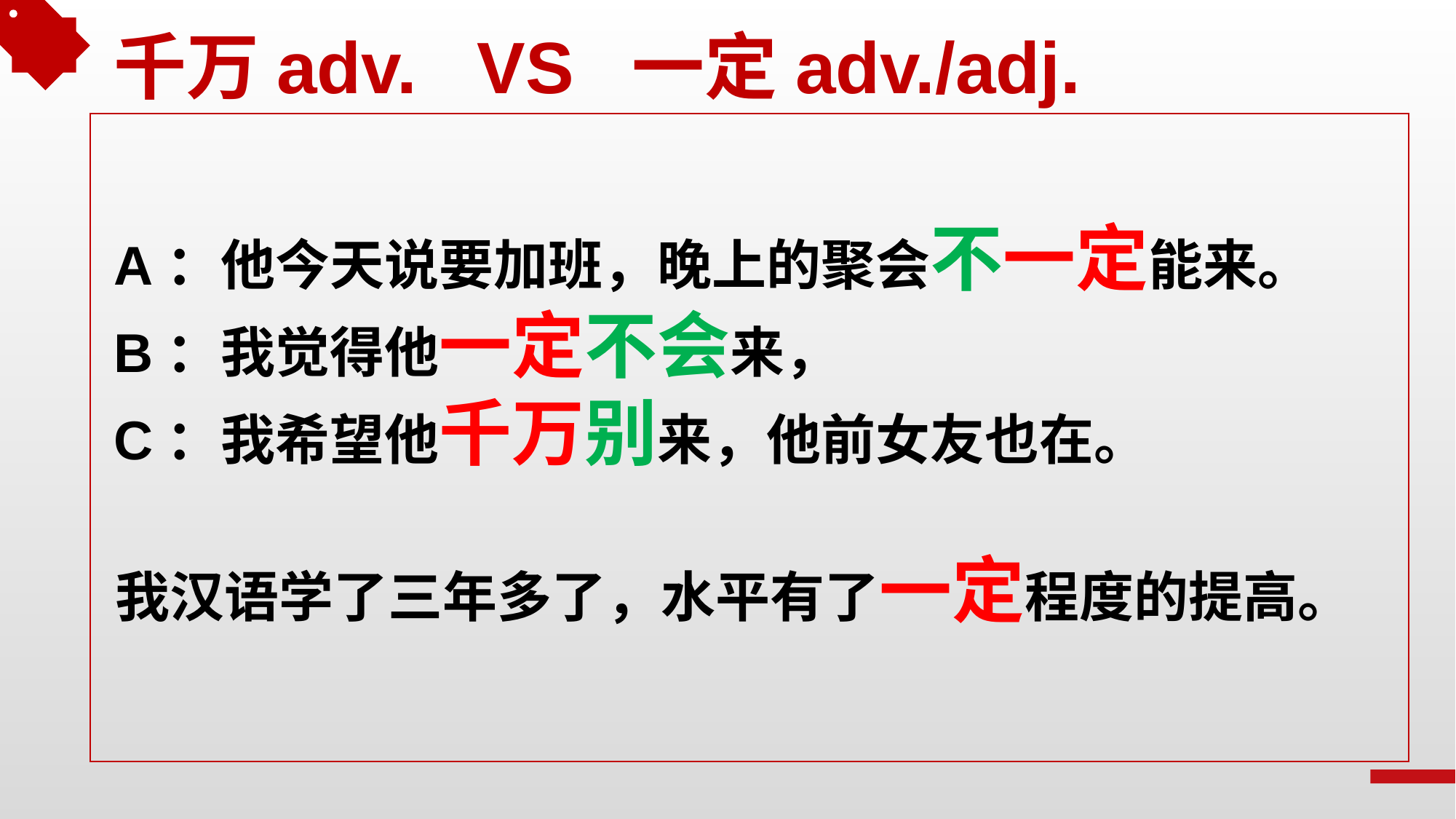

千万adv.   VS  一定adv./adj.

A：他今天说要加班，晚上的聚会不一定能来。
B：我觉得他一定不会来，
C：我希望他千万别来，他前女友也在。
我汉语学了三年多了，水平有了一定程度的提高。